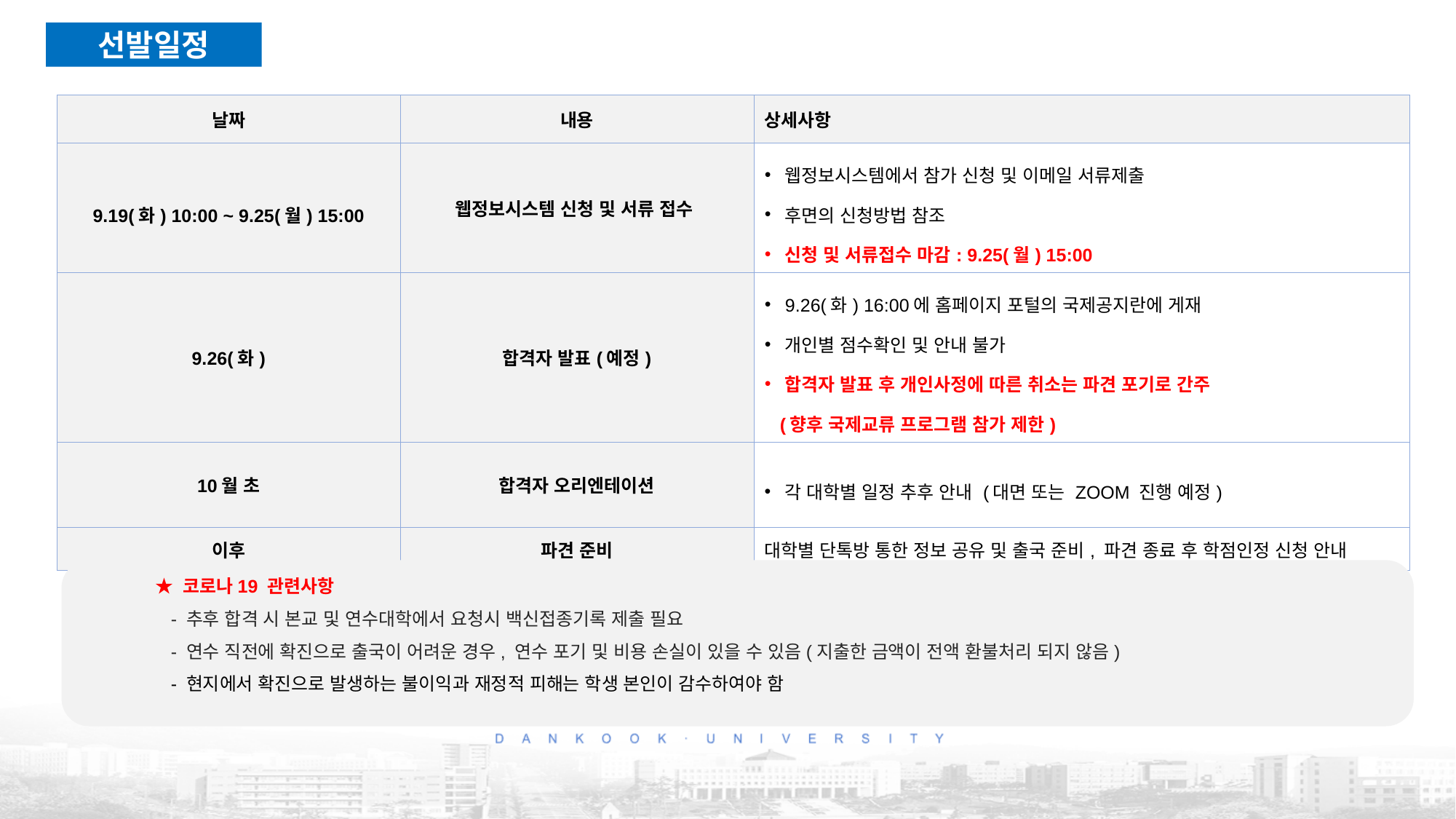

선발일정
| 날짜 | 내용 | 상세사항 |
| --- | --- | --- |
| 9.19(화) 10:00 ~ 9.25(월) 15:00 | 웹정보시스템 신청 및 서류 접수 | 웹정보시스템에서 참가 신청 및 이메일 서류제출 후면의 신청방법 참조 신청 및 서류접수 마감: 9.25(월) 15:00 |
| 9.26(화) | 합격자 발표(예정) | 9.26(화) 16:00에 홈페이지 포털의 국제공지란에 게재 개인별 점수확인 및 안내 불가 합격자 발표 후 개인사정에 따른 취소는 파견 포기로 간주 (향후 국제교류 프로그램 참가 제한) |
| 10월 초 | 합격자 오리엔테이션 | 각 대학별 일정 추후 안내 (대면 또는 ZOOM 진행 예정) |
| 이후 | 파견 준비 | 대학별 단톡방 통한 정보 공유 및 출국 준비, 파견 종료 후 학점인정 신청 안내 |

★ 코로나19 관련사항
   - 추후 합격 시 본교 및 연수대학에서 요청시 백신접종기록 제출 필요
   - 연수 직전에 확진으로 출국이 어려운 경우, 연수 포기 및 비용 손실이 있을 수 있음(지출한 금액이 전액 환불처리 되지 않음)
   - 현지에서 확진으로 발생하는 불이익과 재정적 피해는 학생 본인이 감수하여야 함